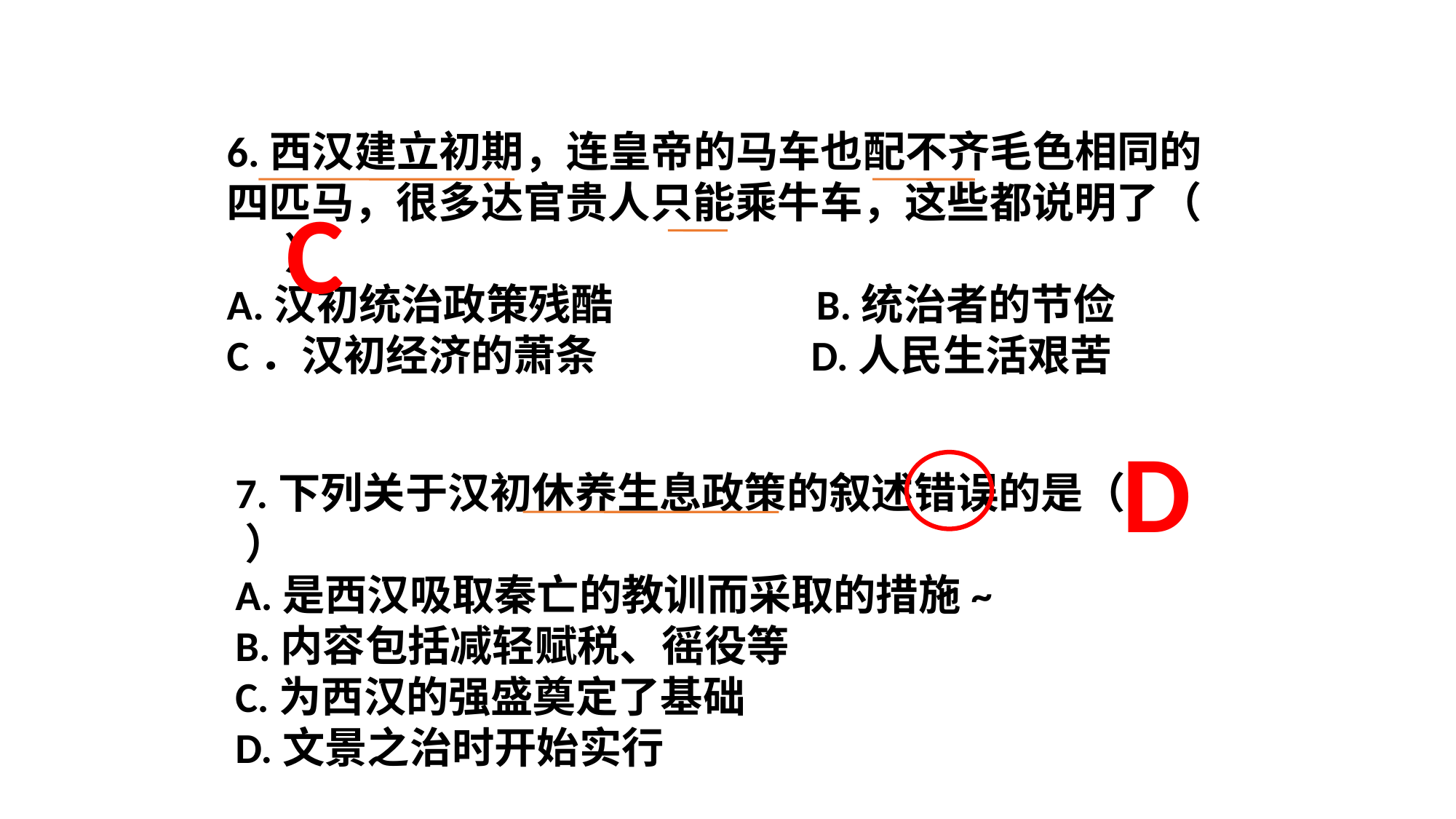

6.西汉建立初期，连皇帝的马车也配不齐毛色相同的四匹马，很多达官贵人只能乘牛车，这些都说明了（        ）
A.汉初统治政策残酷                    B.统治者的节俭
C．汉初经济的萧条                     D.人民生活艰苦

C
D

7.下列关于汉初休养生息政策的叙述错误的是（        ）
A.是西汉吸取秦亡的教训而采取的措施~
B.内容包括减轻赋税、徭役等
C.为西汉的强盛奠定了基础
D.文景之治时开始实行